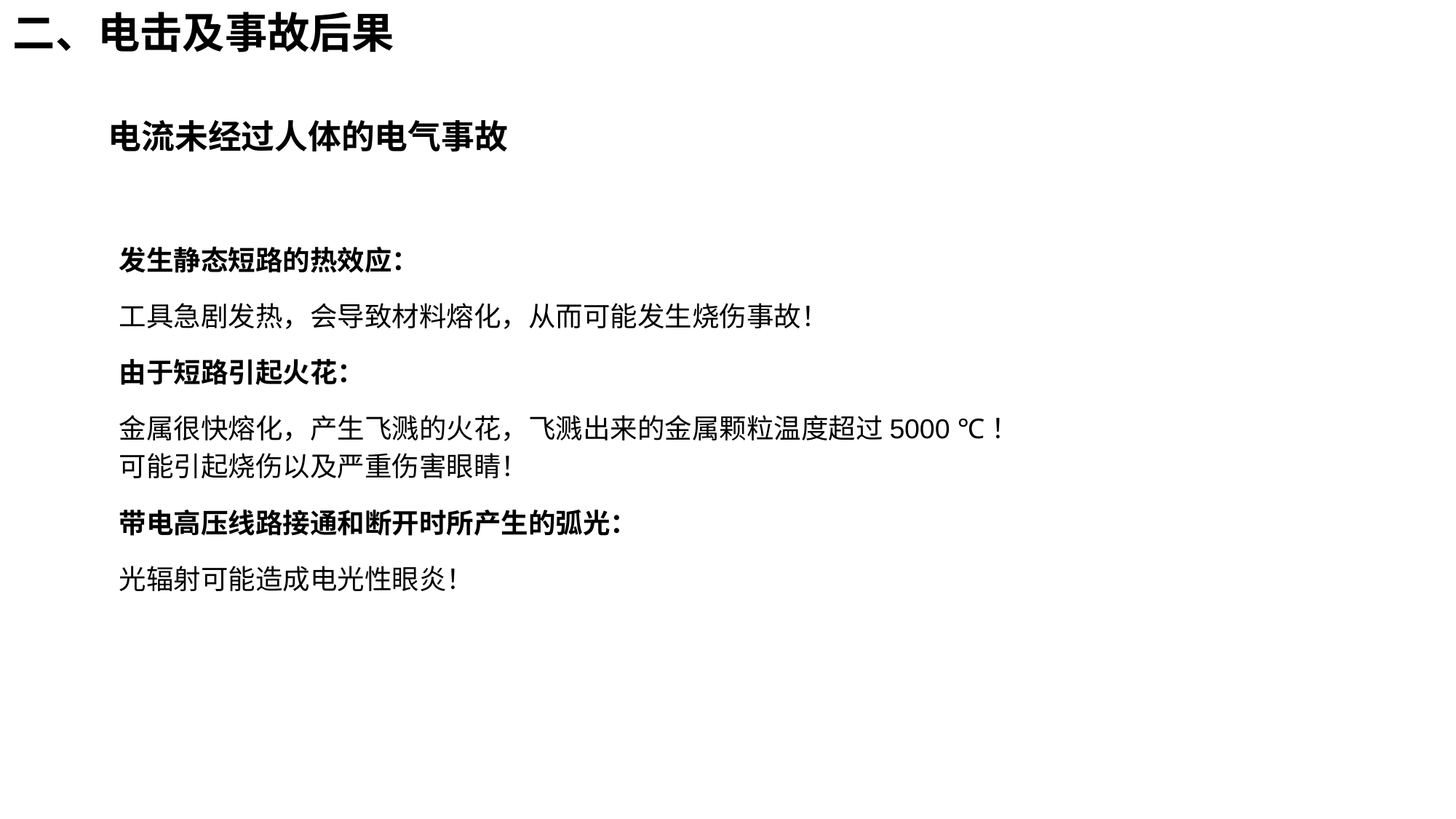

二、电击及事故后果
电流未经过人体的电气事故
发生静态短路的热效应：
工具急剧发热，会导致材料熔化，从而可能发生烧伤事故！
由于短路引起火花：
金属很快熔化，产生飞溅的火花，飞溅出来的金属颗粒温度超过5000 ℃！
可能引起烧伤以及严重伤害眼睛！
带电高压线路接通和断开时所产生的弧光：
光辐射可能造成电光性眼炎！